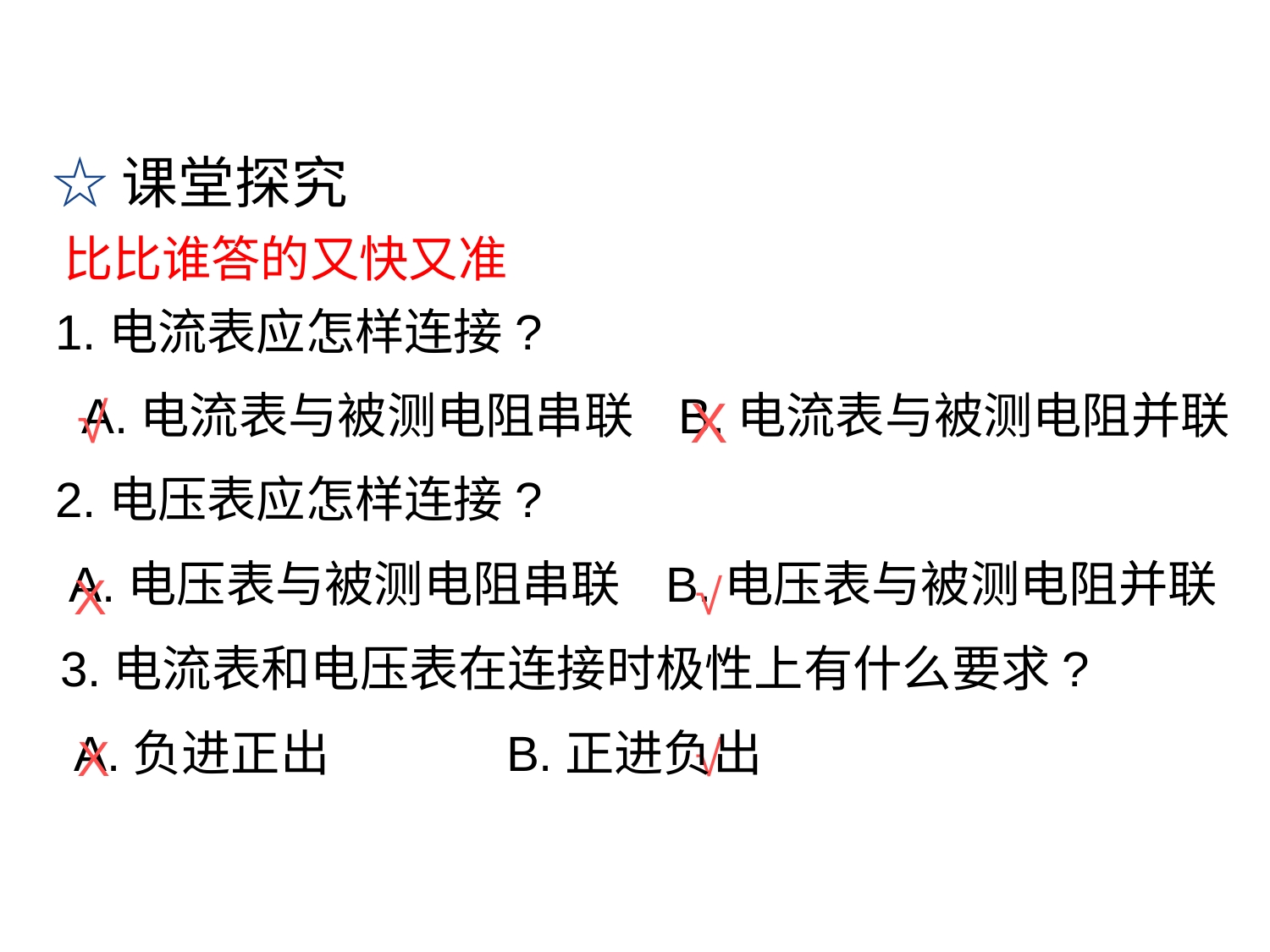

☆课堂探究
比比谁答的又快又准
1.电流表应怎样连接?
 A.电流表与被测电阻串联   B.电流表与被测电阻并联
2.电压表应怎样连接?
 A.电压表与被测电阻串联   B.电压表与被测电阻并联
√
X
X
√
3.电流表和电压表在连接时极性上有什么要求?
 A.负进正出               B.正进负出
X
√